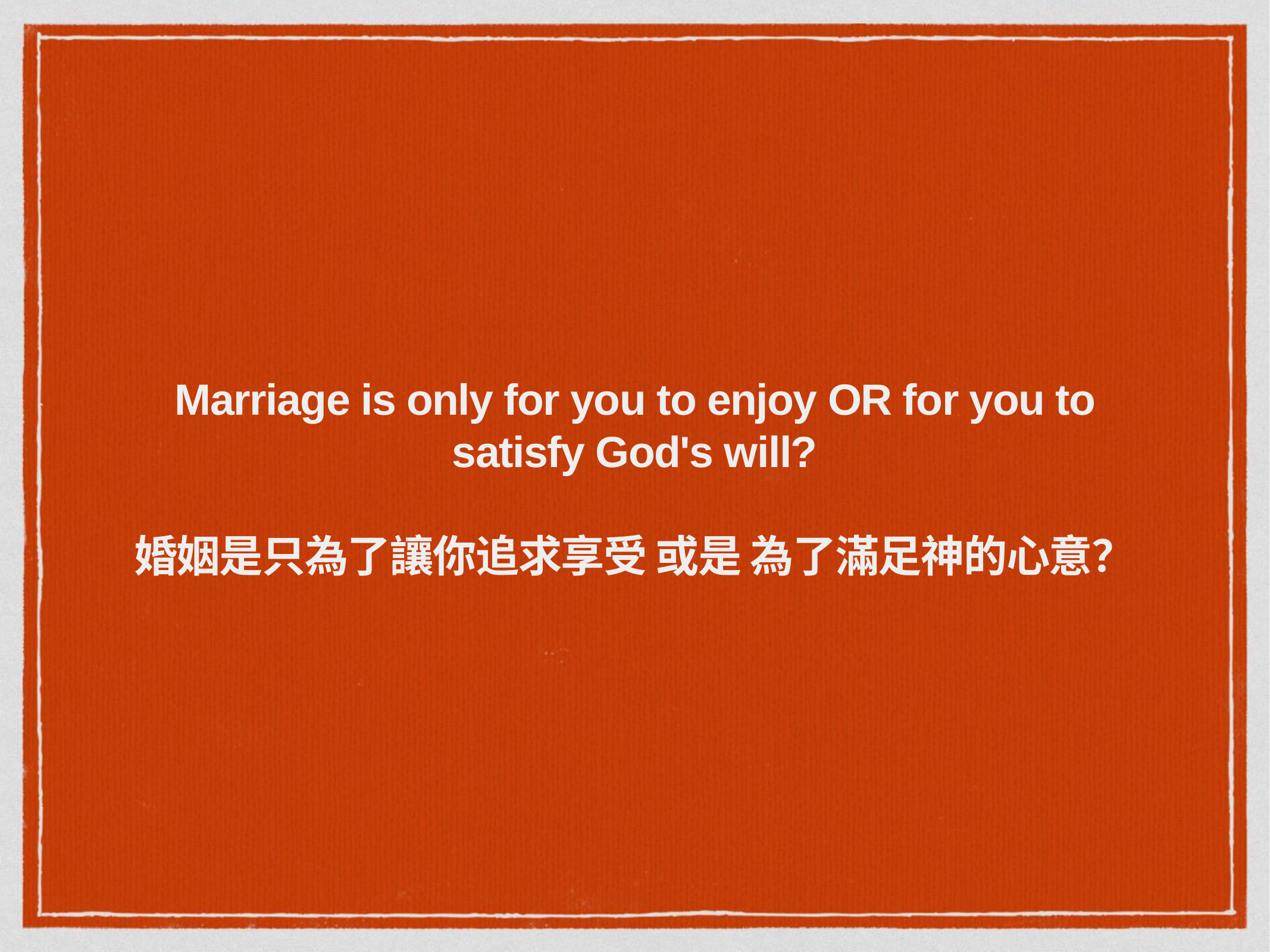

# Marriage is only for you to enjoy OR for you to satisfy God's will?

婚姻是只為了讓你追求享受 或是 為了滿足神的心意？